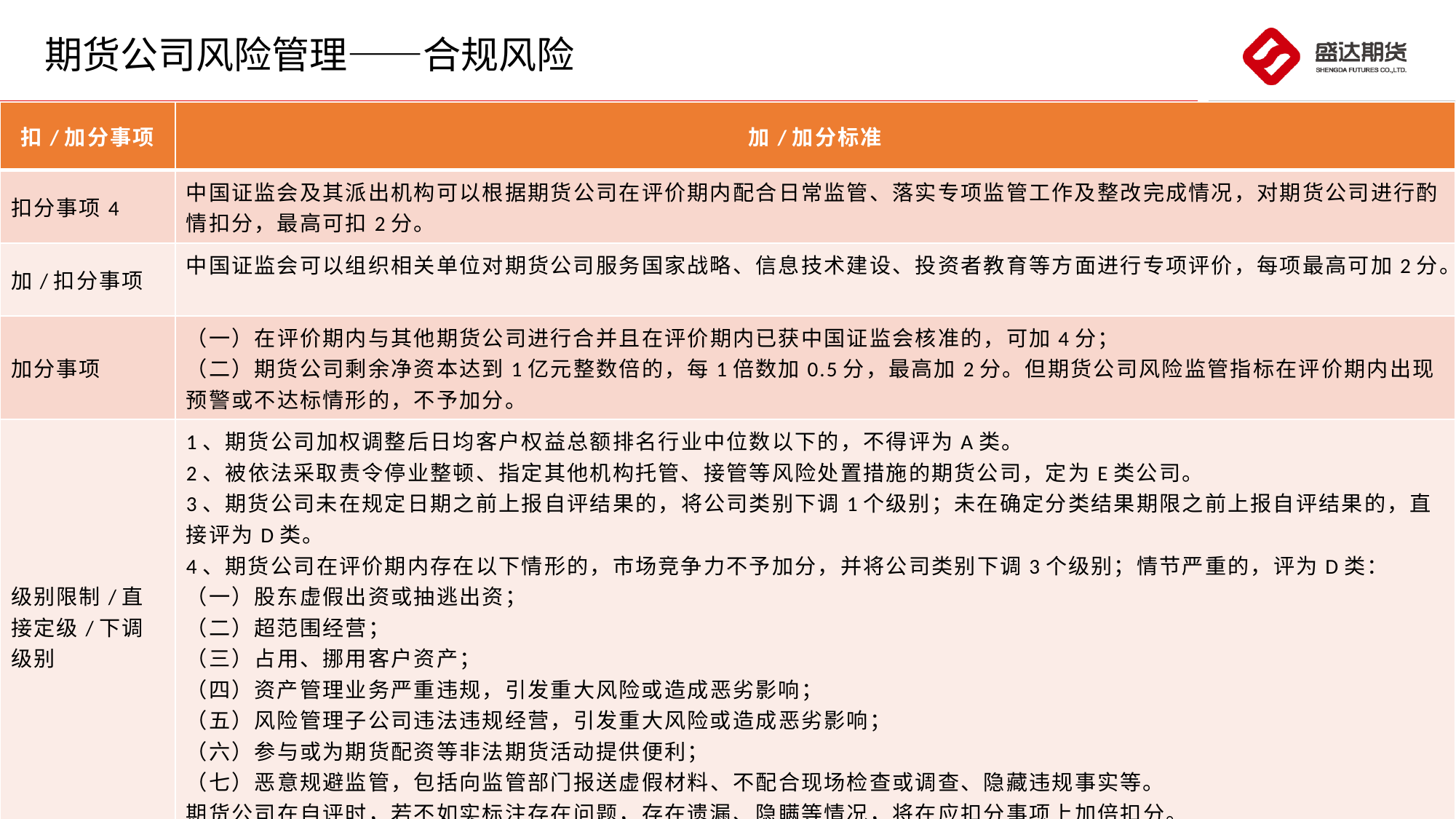

# 期货公司风险管理——合规风险
| 扣/加分事项 | 加/加分标准 |
| --- | --- |
| 扣分事项4 | 中国证监会及其派出机构可以根据期货公司在评价期内配合日常监管、落实专项监管工作及整改完成情况，对期货公司进行酌情扣分，最高可扣2分。 |
| 加/扣分事项 | 中国证监会可以组织相关单位对期货公司服务国家战略、信息技术建设、投资者教育等方面进行专项评价，每项最高可加2分。 |
| 加分事项 | （一）在评价期内与其他期货公司进行合并且在评价期内已获中国证监会核准的，可加4分； （二）期货公司剩余净资本达到1亿元整数倍的，每1倍数加0.5分，最高加2分。但期货公司风险监管指标在评价期内出现预警或不达标情形的，不予加分。 |
| 级别限制/直接定级/下调级别 | 1、期货公司加权调整后日均客户权益总额排名行业中位数以下的，不得评为A类。 2、被依法采取责令停业整顿、指定其他机构托管、接管等风险处置措施的期货公司，定为E类公司。 3、期货公司未在规定日期之前上报自评结果的，将公司类别下调1个级别；未在确定分类结果期限之前上报自评结果的，直接评为D类。 4、期货公司在评价期内存在以下情形的，市场竞争力不予加分，并将公司类别下调3个级别；情节严重的，评为D类： （一）股东虚假出资或抽逃出资； （二）超范围经营； （三）占用、挪用客户资产； （四）资产管理业务严重违规，引发重大风险或造成恶劣影响； （五）风险管理子公司违法违规经营，引发重大风险或造成恶劣影响； （六）参与或为期货配资等非法期货活动提供便利； （七）恶意规避监管，包括向监管部门报送虚假材料、不配合现场检查或调查、隐藏违规事实等。 期货公司在自评时，若不如实标注存在问题，存在遗漏、隐瞒等情况，将在应扣分事项上加倍扣分。 |